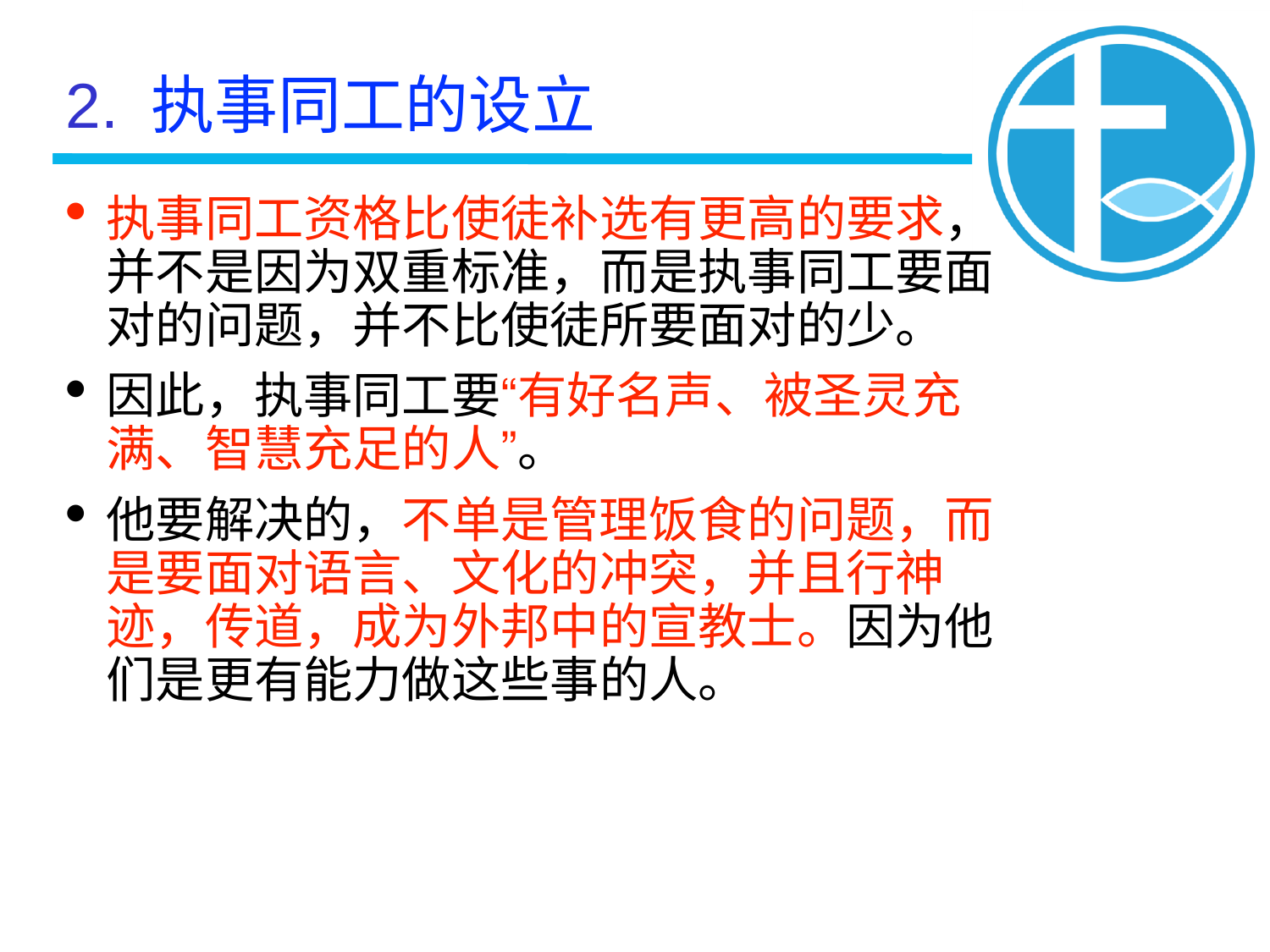

2. 执事同工的设立
执事同工资格比使徒补选有更高的要求，并不是因为双重标准，而是执事同工要面对的问题，并不比使徒所要面对的少。
因此，执事同工要“有好名声、被圣灵充满、智慧充足的人”。
他要解决的，不单是管理饭食的问题，而是要面对语言、文化的冲突，并且行神迹，传道，成为外邦中的宣教士。因为他们是更有能力做这些事的人。